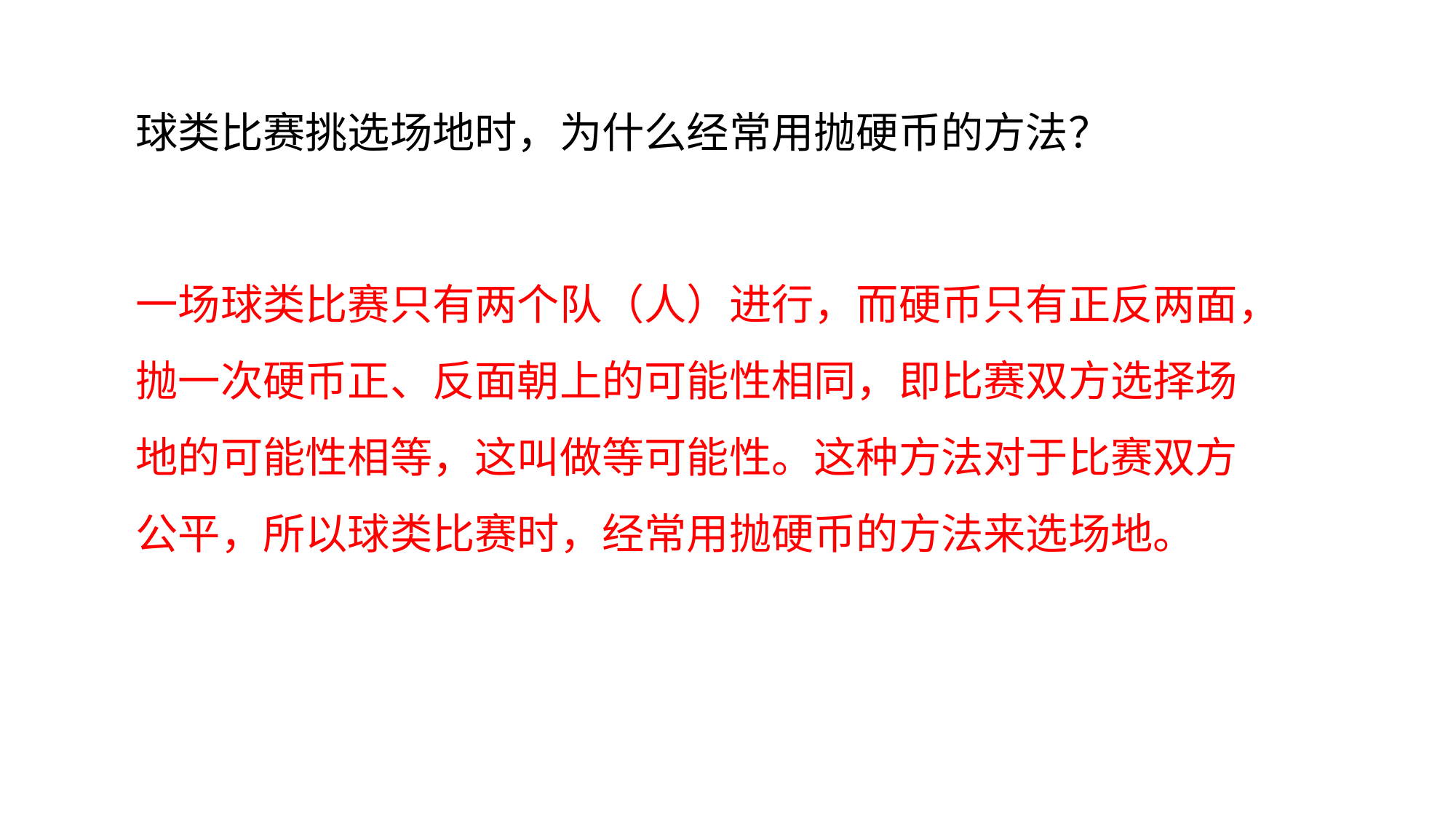

球类比赛挑选场地时，为什么经常用抛硬币的方法？
一场球类比赛只有两个队（人）进行，而硬币只有正反两面，抛一次硬币正、反面朝上的可能性相同，即比赛双方选择场地的可能性相等，这叫做等可能性。这种方法对于比赛双方公平，所以球类比赛时，经常用抛硬币的方法来选场地。